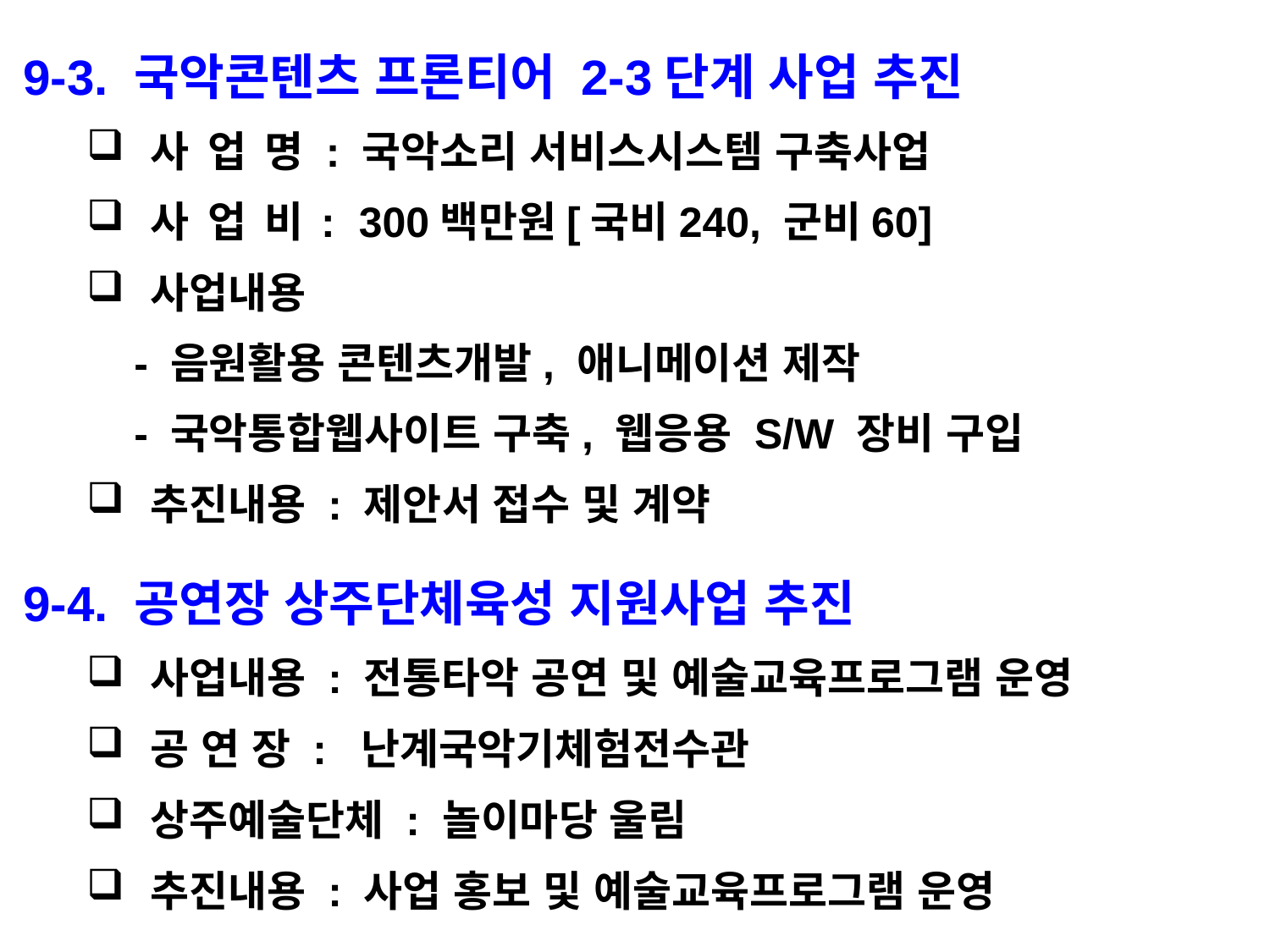

9-3. 국악콘텐츠 프론티어 2-3단계 사업 추진
사 업 명 : 국악소리 서비스시스템 구축사업
사 업 비:  300백만원[국비240, 군비60]
사업내용
    - 음원활용 콘텐츠개발, 애니메이션 제작
    - 국악통합웹사이트 구축, 웹응용 S/W 장비 구입
추진내용 : 제안서 접수 및 계약

9-4. 공연장 상주단체육성 지원사업 추진
사업내용 : 전통타악 공연 및 예술교육프로그램 운영
공 연 장 :  난계국악기체험전수관
상주예술단체 : 놀이마당 울림
추진내용 : 사업 홍보 및 예술교육프로그램 운영